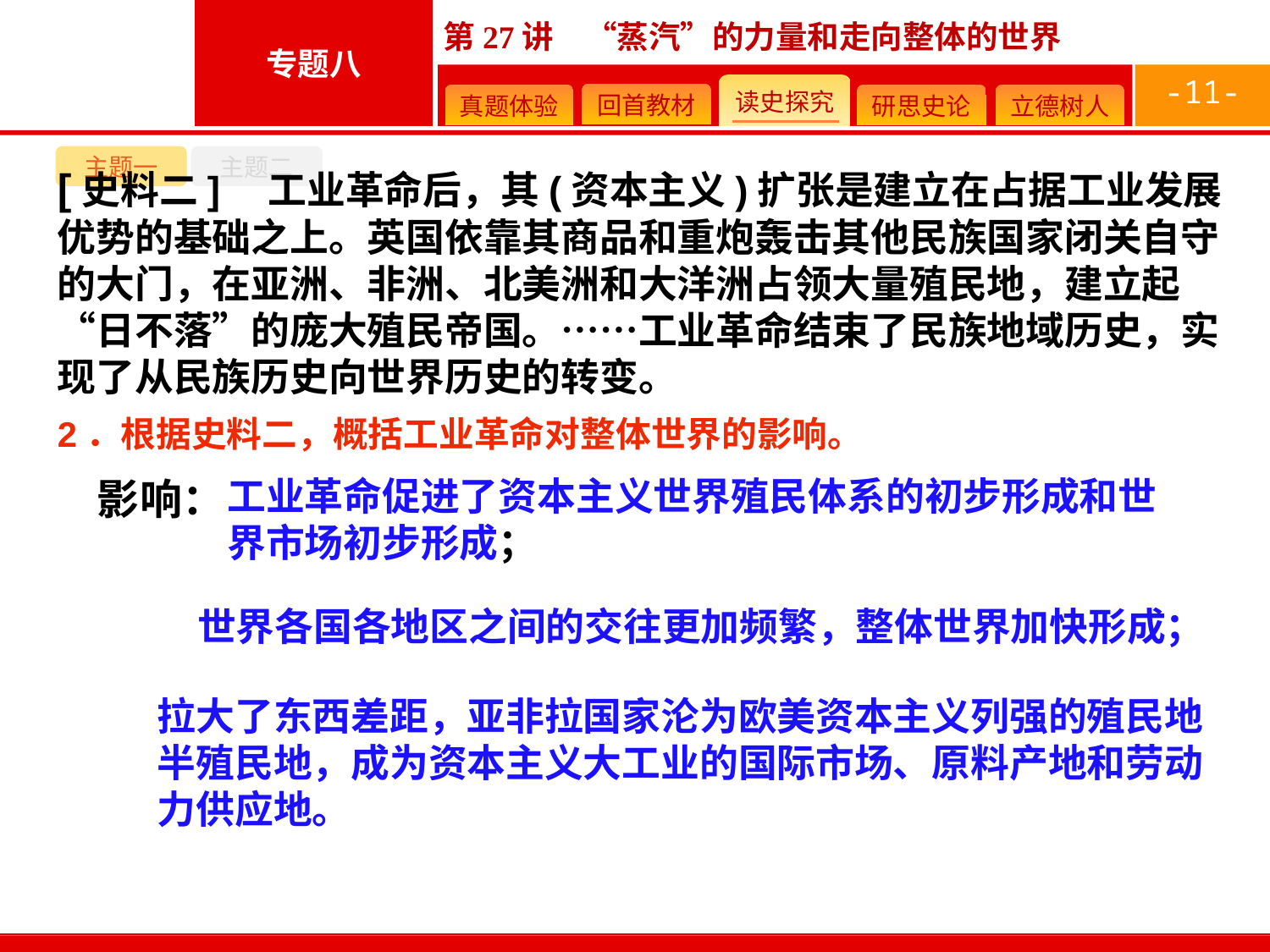

-11-
主题一
主题二
[史料二]　工业革命后，其(资本主义)扩张是建立在占据工业发展优势的基础之上。英国依靠其商品和重炮轰击其他民族国家闭关自守的大门，在亚洲、非洲、北美洲和大洋洲占领大量殖民地，建立起“日不落”的庞大殖民帝国。……工业革命结束了民族地域历史，实现了从民族历史向世界历史的转变。
2．根据史料二，概括工业革命对整体世界的影响。
影响：

工业革命促进了资本主义世界殖民体系的初步形成和世界市场初步形成；

世界各国各地区之间的交往更加频繁，整体世界加快形成；
拉大了东西差距，亚非拉国家沦为欧美资本主义列强的殖民地半殖民地，成为资本主义大工业的国际市场、原料产地和劳动力供应地。